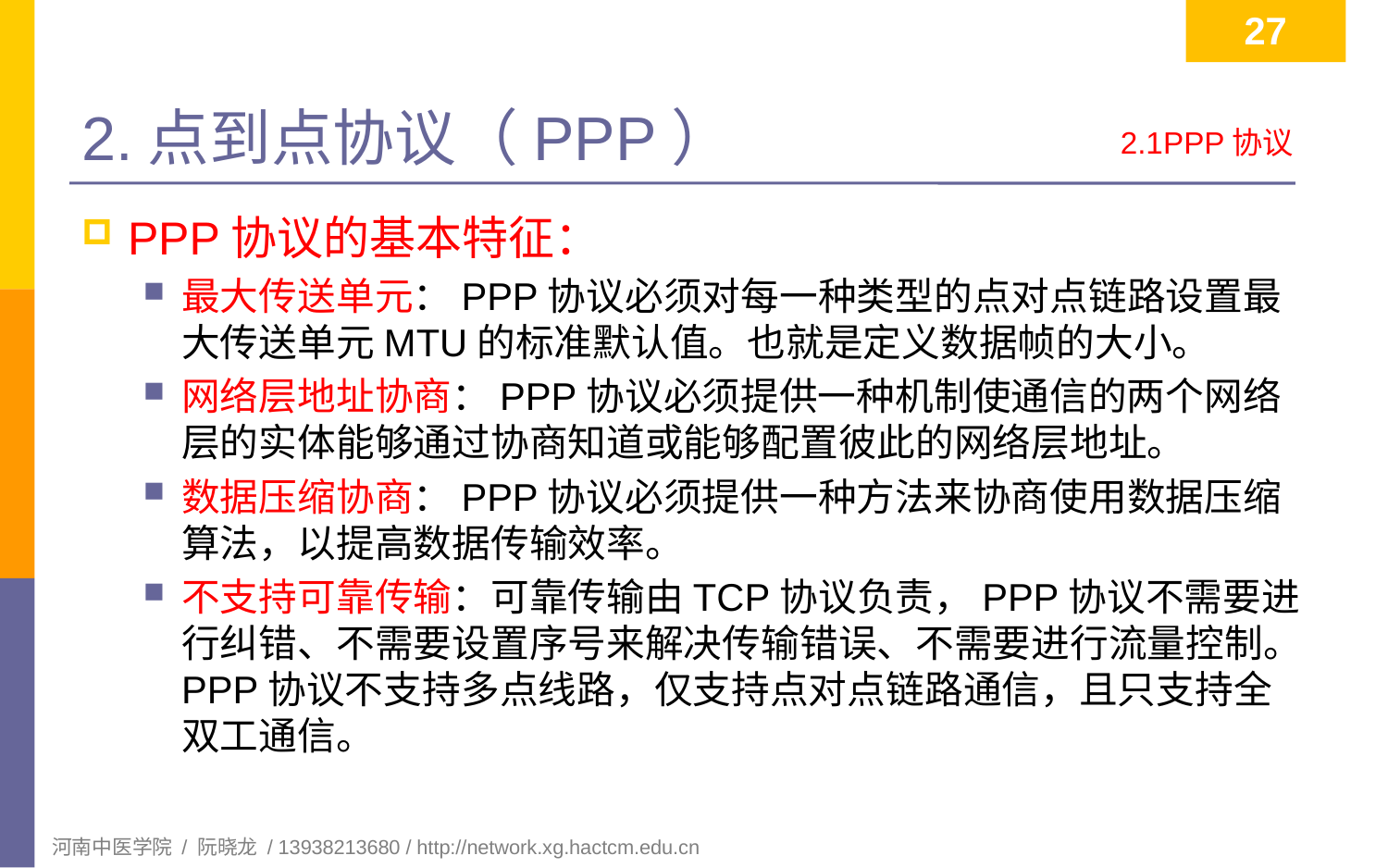

27
# 2.点到点协议（PPP）
2.1PPP协议
PPP协议的基本特征：
最大传送单元：PPP协议必须对每一种类型的点对点链路设置最大传送单元MTU的标准默认值。也就是定义数据帧的大小。
网络层地址协商：PPP协议必须提供一种机制使通信的两个网络层的实体能够通过协商知道或能够配置彼此的网络层地址。
数据压缩协商：PPP协议必须提供一种方法来协商使用数据压缩算法，以提高数据传输效率。
不支持可靠传输：可靠传输由TCP协议负责，PPP协议不需要进行纠错、不需要设置序号来解决传输错误、不需要进行流量控制。PPP协议不支持多点线路，仅支持点对点链路通信，且只支持全双工通信。